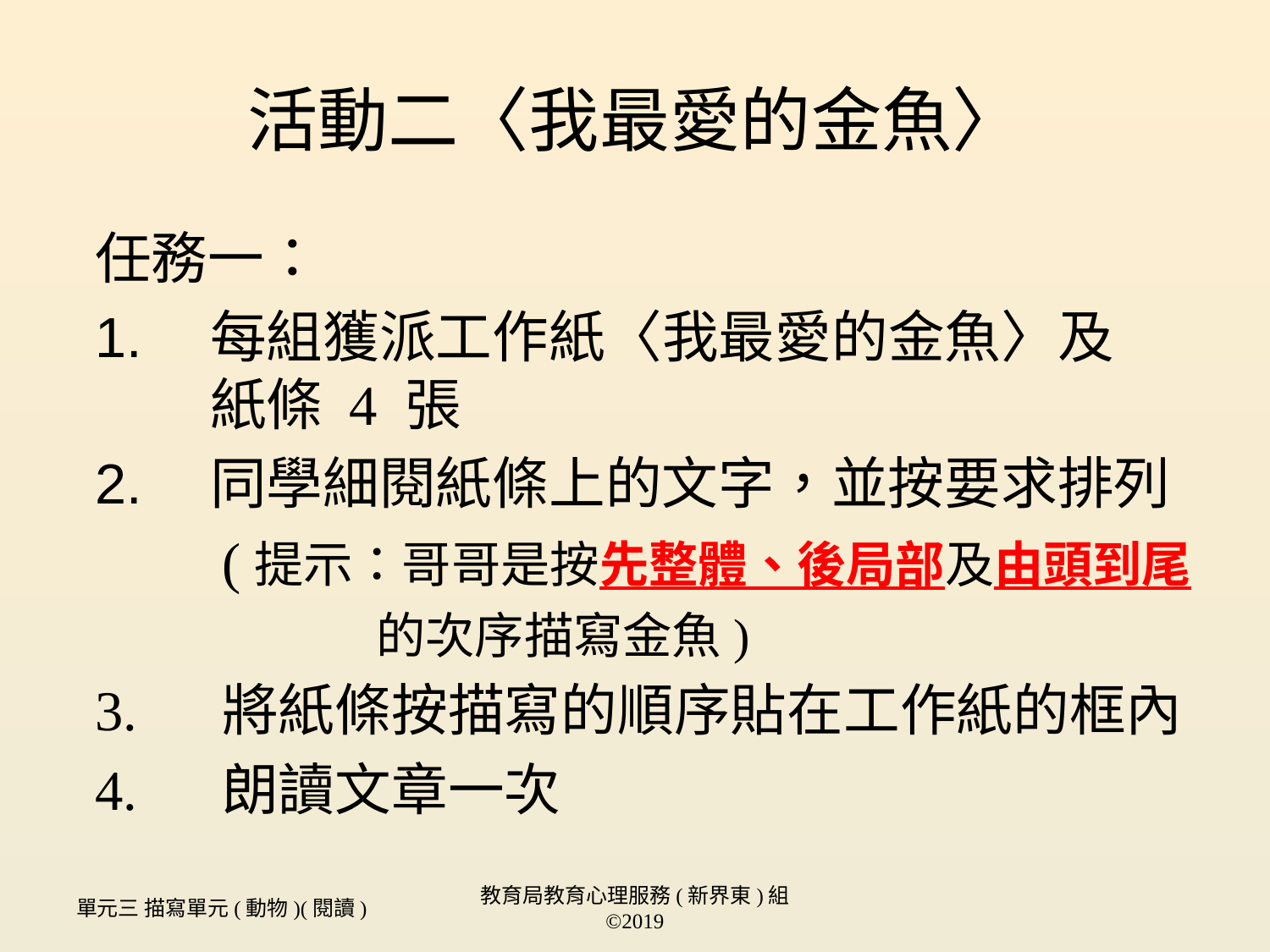

# 活動二〈我最愛的金魚〉
任務一：
每組獲派工作紙〈我最愛的金魚〉及   紙條 4 張
同學細閱紙條上的文字，並按要求排列
	(提示：哥哥是按先整體、後局部及由頭到尾
                        的次序描寫金魚)
3.	將紙條按描寫的順序貼在工作紙的框內
4.	朗讀文章一次
單元三 描寫單元(動物)(閱讀)
教育局教育心理服務(新界東)組 ©2019
14